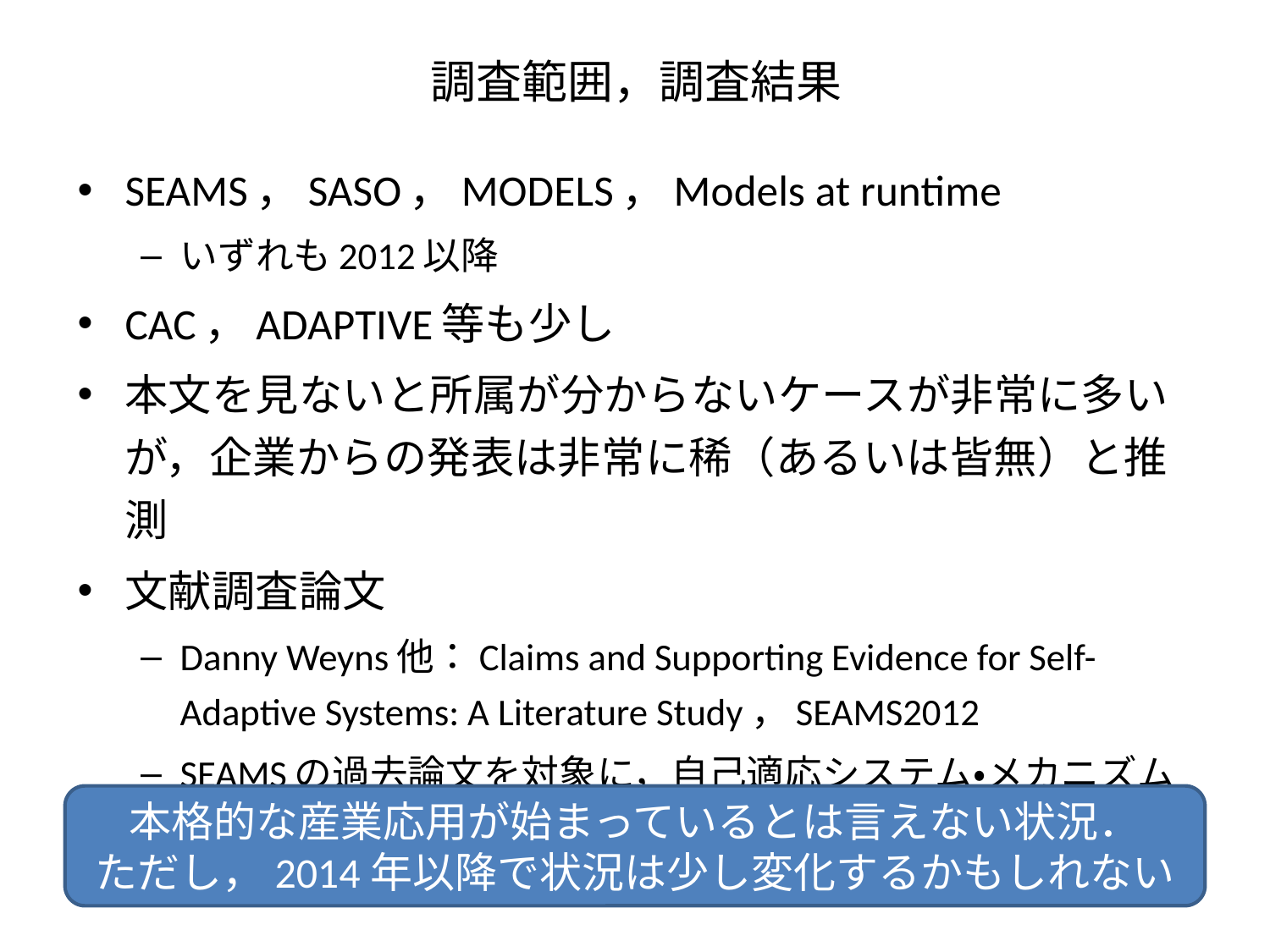

# 調査範囲，調査結果
SEAMS，SASO，MODELS，Models at runtime
いずれも2012以降
CAC，ADAPTIVE等も少し
本文を見ないと所属が分からないケースが非常に多いが，企業からの発表は非常に稀（あるいは皆無）と推測
文献調査論文
Danny Weyns他：Claims and Supporting Evidence for Self-Adaptive Systems: A Literature Study，SEAMS2012
SEAMSの過去論文を対象に，自己適応システム・メカニズムの有効性の根拠に関する調査分析
実システムレベルで有効性を示したものは存在しなかった
本格的な産業応用が始まっているとは言えない状況．
ただし，2014年以降で状況は少し変化するかもしれない